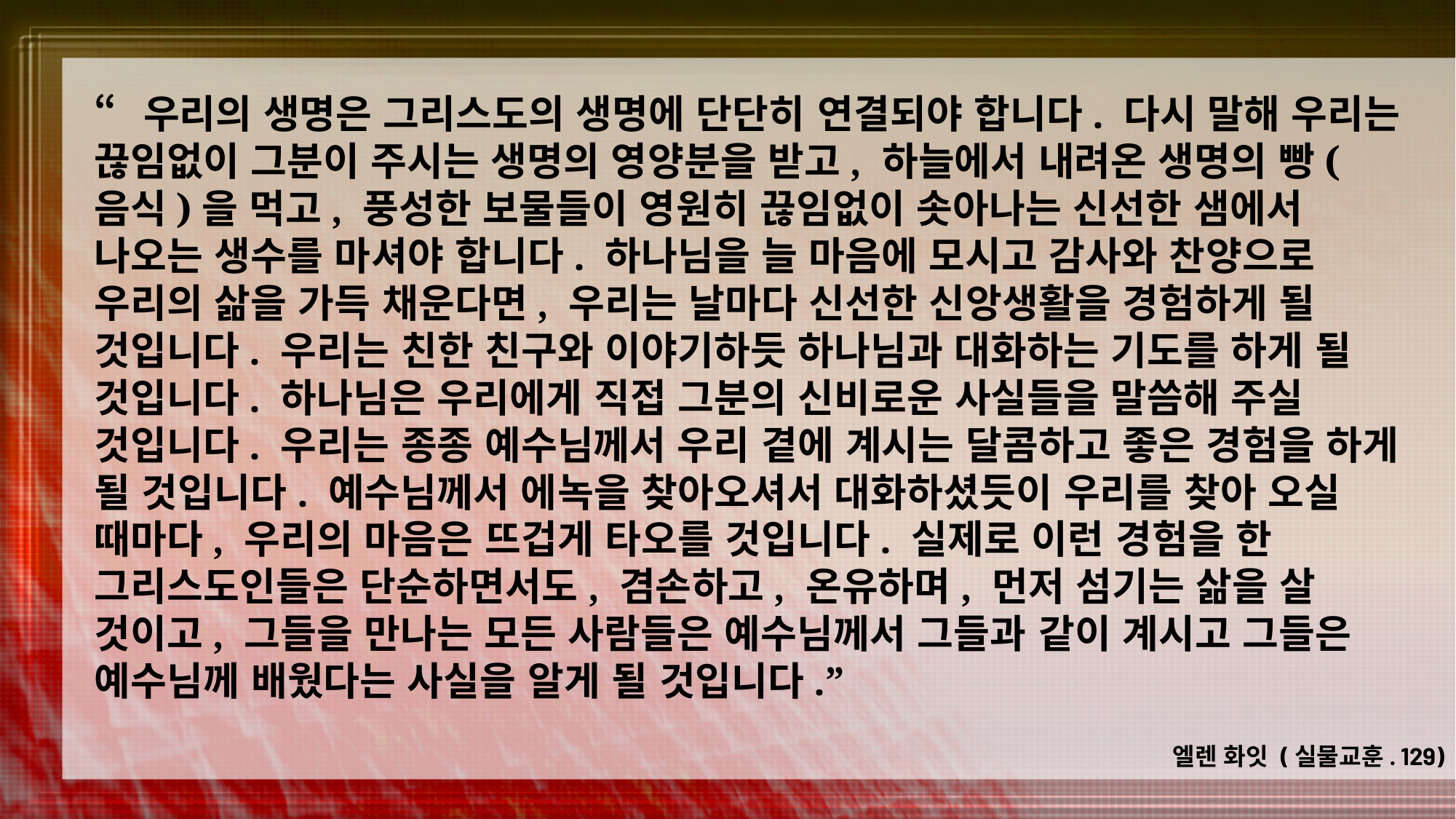

“우리의 생명은 그리스도의 생명에 단단히 연결되야 합니다. 다시 말해 우리는 끊임없이 그분이 주시는 생명의 영양분을 받고, 하늘에서 내려온 생명의 빵(음식)을 먹고, 풍성한 보물들이 영원히 끊임없이 솟아나는 신선한 샘에서 나오는 생수를 마셔야 합니다. 하나님을 늘 마음에 모시고 감사와 찬양으로 우리의 삶을 가득 채운다면, 우리는 날마다 신선한 신앙생활을 경험하게 될 것입니다. 우리는 친한 친구와 이야기하듯 하나님과 대화하는 기도를 하게 될 것입니다. 하나님은 우리에게 직접 그분의 신비로운 사실들을 말씀해 주실 것입니다. 우리는 종종 예수님께서 우리 곁에 계시는 달콤하고 좋은 경험을 하게 될 것입니다. 예수님께서 에녹을 찾아오셔서 대화하셨듯이 우리를 찾아 오실 때마다, 우리의 마음은 뜨겁게 타오를 것입니다. 실제로 이런 경험을 한 그리스도인들은 단순하면서도, 겸손하고, 온유하며, 먼저 섬기는 삶을 살 것이고, 그들을 만나는 모든 사람들은 예수님께서 그들과 같이 계시고 그들은 예수님께 배웠다는 사실을 알게 될 것입니다.”
엘렌 화잇 (실물교훈. 129)